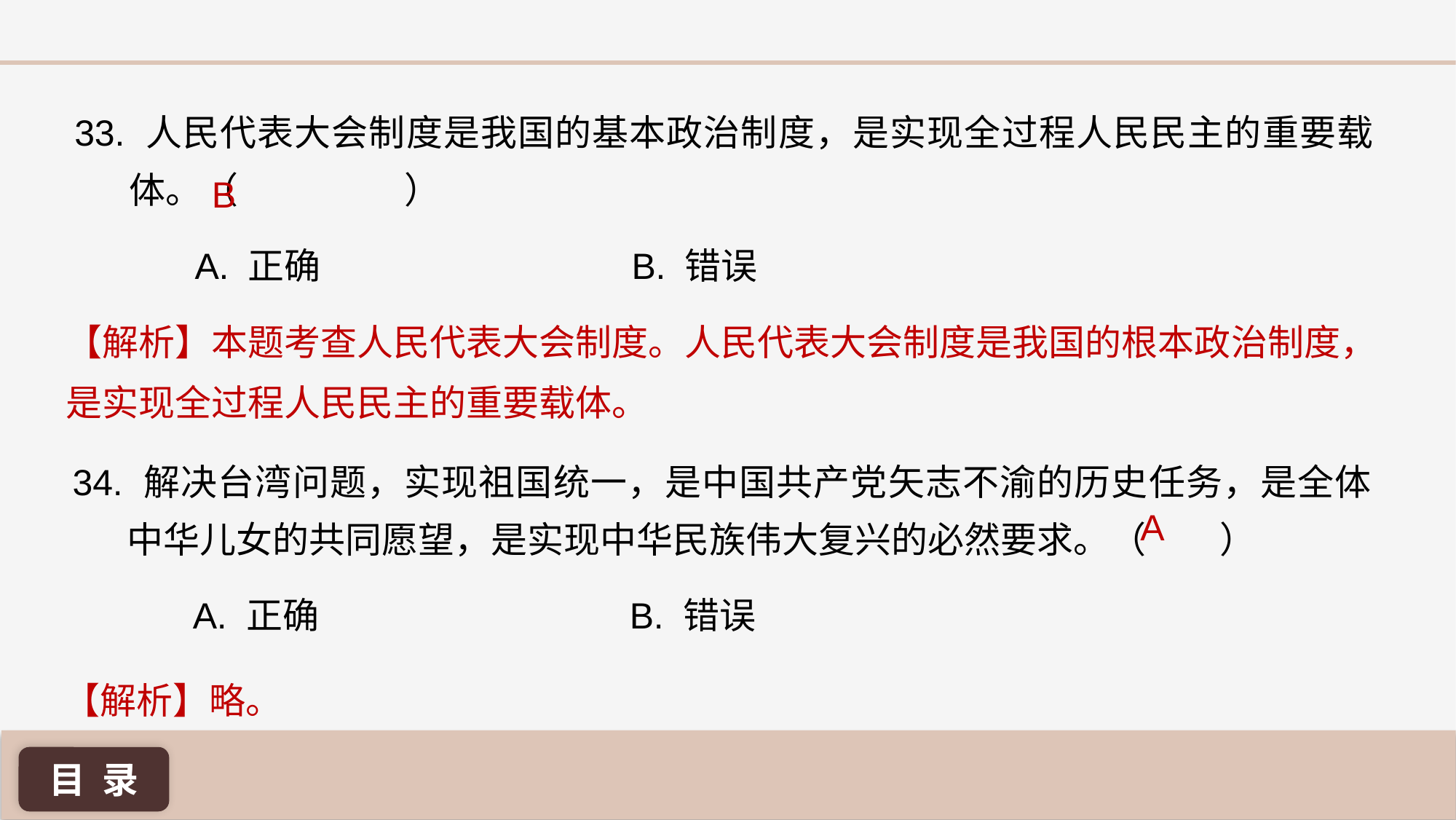

33. 人民代表大会制度是我国的基本政治制度，是实现全过程人民民主的重要载体。（ 	       ）
B
A. 正确 			B. 错误
【解析】本题考查人民代表大会制度。人民代表大会制度是我国的根本政治制度，是实现全过程人民民主的重要载体。
34. 解决台湾问题，实现祖国统一，是中国共产党矢志不渝的历史任务，是全体中华儿女的共同愿望，是实现中华民族伟大复兴的必然要求。（         ）
A
A. 正确 			B. 错误
【解析】略。